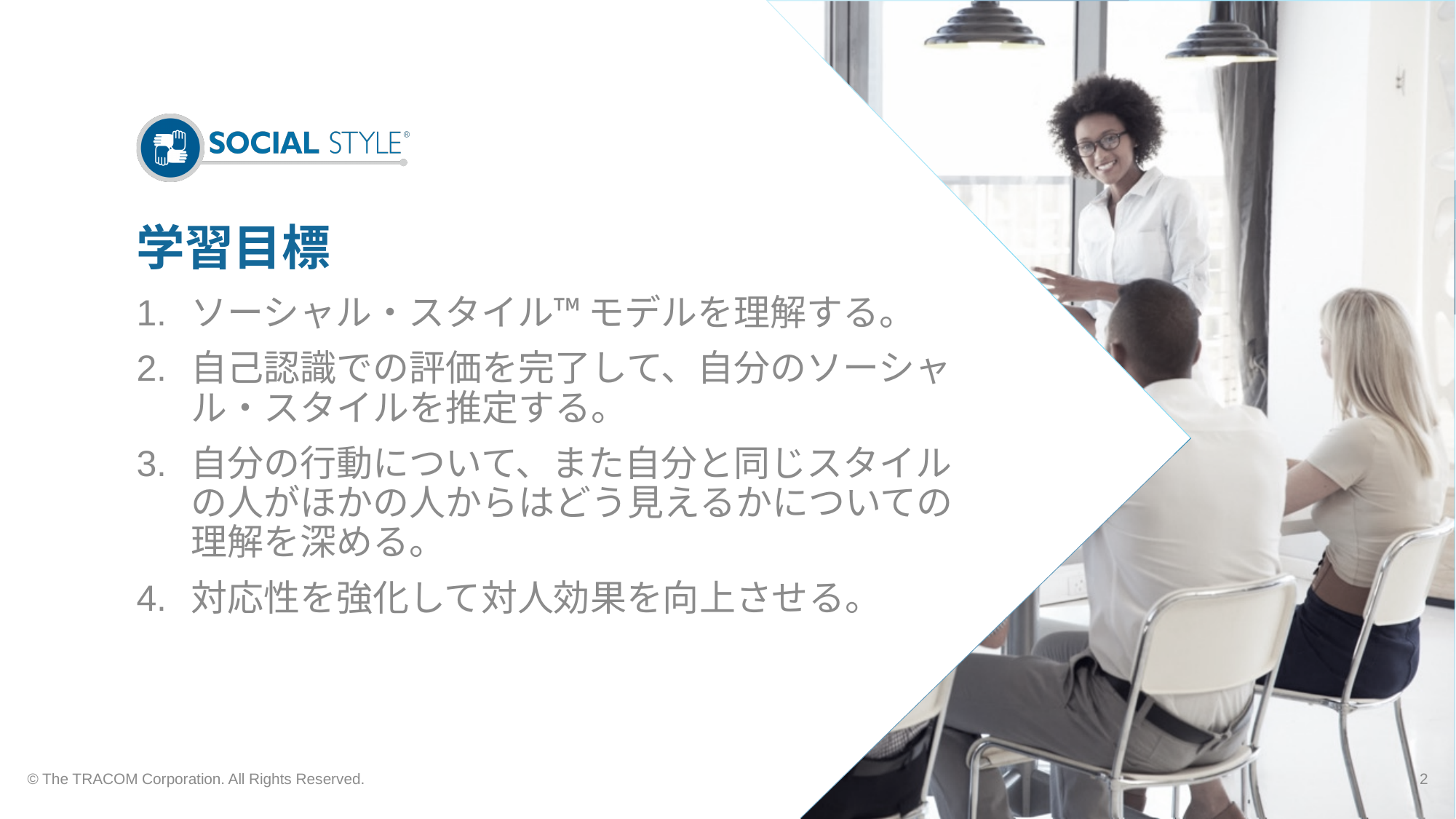

# 学習目標
ソーシャル・スタイル™ モデルを理解する。
自己認識での評価を完了して、自分のソーシャル・スタイルを推定する。
自分の行動について、また自分と同じスタイルの人がほかの人からはどう見えるかについての理解を深める。
対応性を強化して対人効果を向上させる。
© The TRACOM Corporation. All Rights Reserved.
2